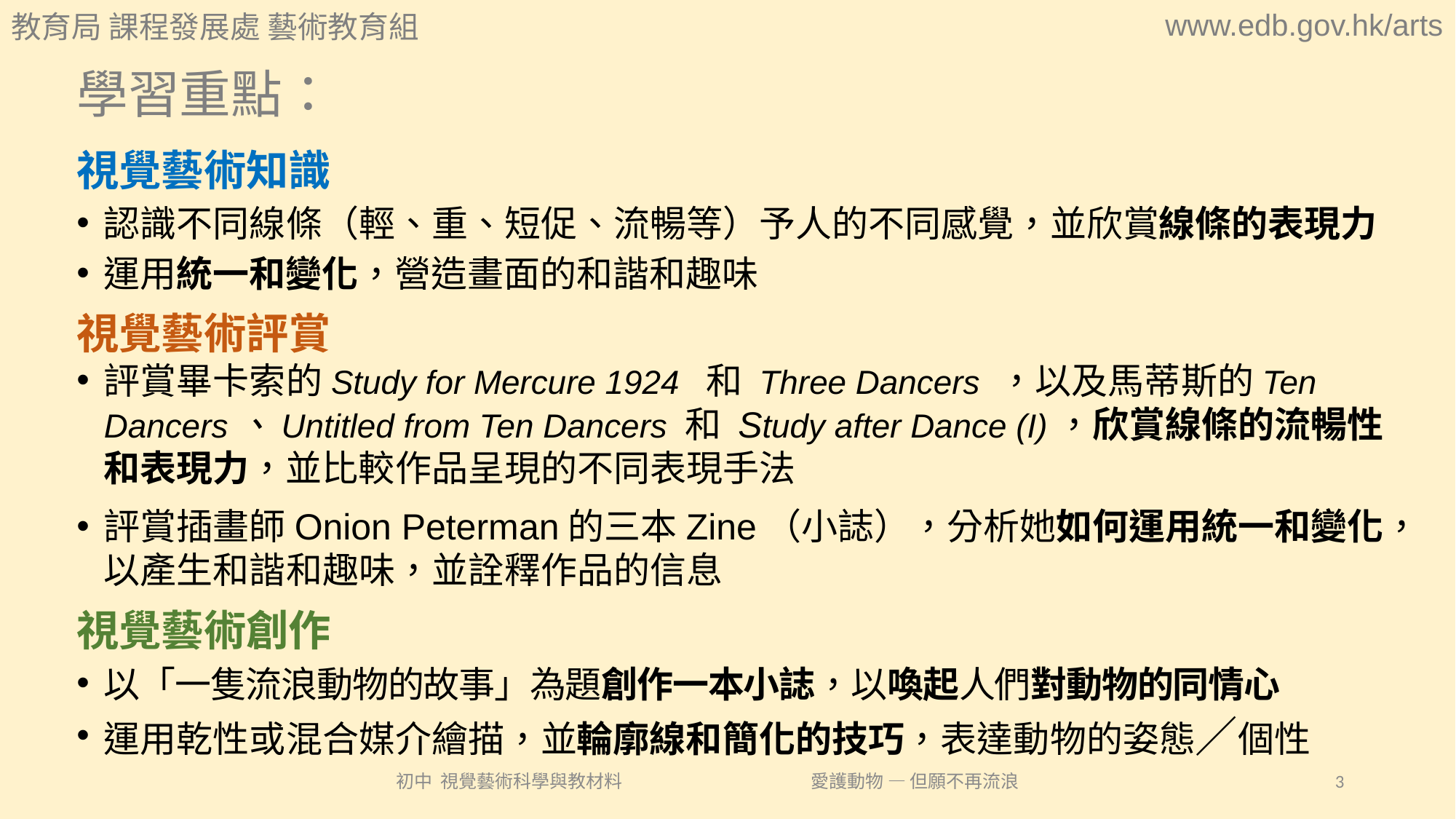

www.edb.gov.hk/arts
教育局 課程發展處 藝術教育組
學習重點：
視覺藝術知識
認識不同線條（輕、重、短促、流暢等）予人的不同感覺，並欣賞線條的表現力
運用統一和變化，營造畫面的和諧和趣味
視覺藝術評賞
評賞畢卡索的Study for Mercure 1924  和 Three Dancers ，以及馬蒂斯的Ten Dancers、Untitled from Ten Dancers 和 Study after Dance (I)，欣賞線條的流暢性和表現力，並比較作品呈現的不同表現手法
評賞插畫師Onion Peterman的三本Zine（小誌），分析她如何運用統一和變化，以產生和諧和趣味，並詮釋作品的信息
視覺藝術創作
以「一隻流浪動物的故事」為題創作一本小誌，以喚起人們對動物的同情心
運用乾性或混合媒介繪描，並輪廓線和簡化的技巧，表達動物的姿態／個性

初中  視覺藝術科學與教材料
愛護動物 — 但願不再流浪
3